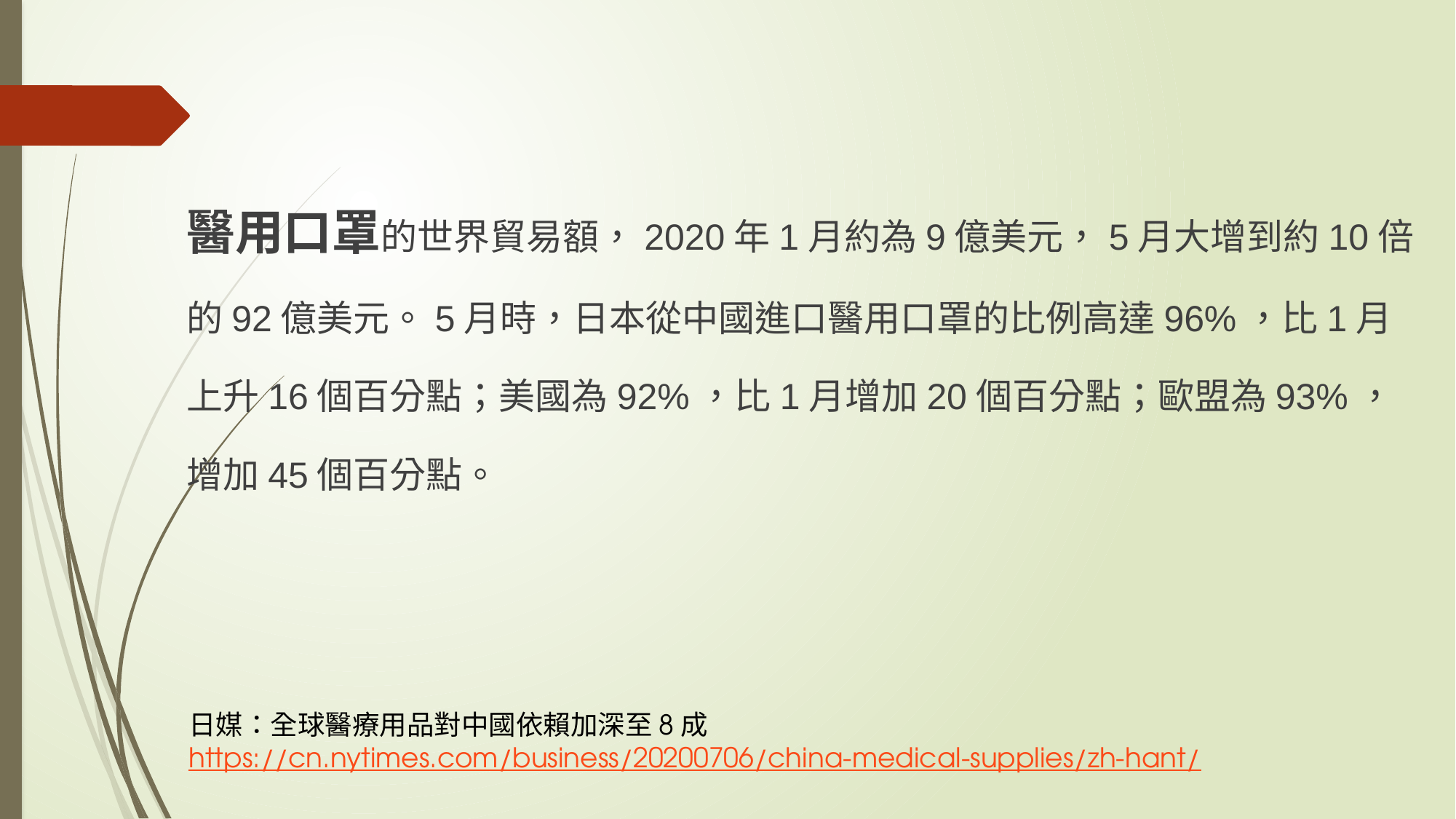

醫用口罩的世界貿易額，2020年1月約為9億美元，5月大增到約10倍的92億美元。5月時，日本從中國進口醫用口罩的比例高達96%，比1月上升16個百分點；美國為92%，比1月增加20個百分點；歐盟為93%，增加45個百分點。

日媒：全球醫療用品對中國依賴加深至8成
https://cn.nytimes.com/business/20200706/china-medical-supplies/zh-hant/